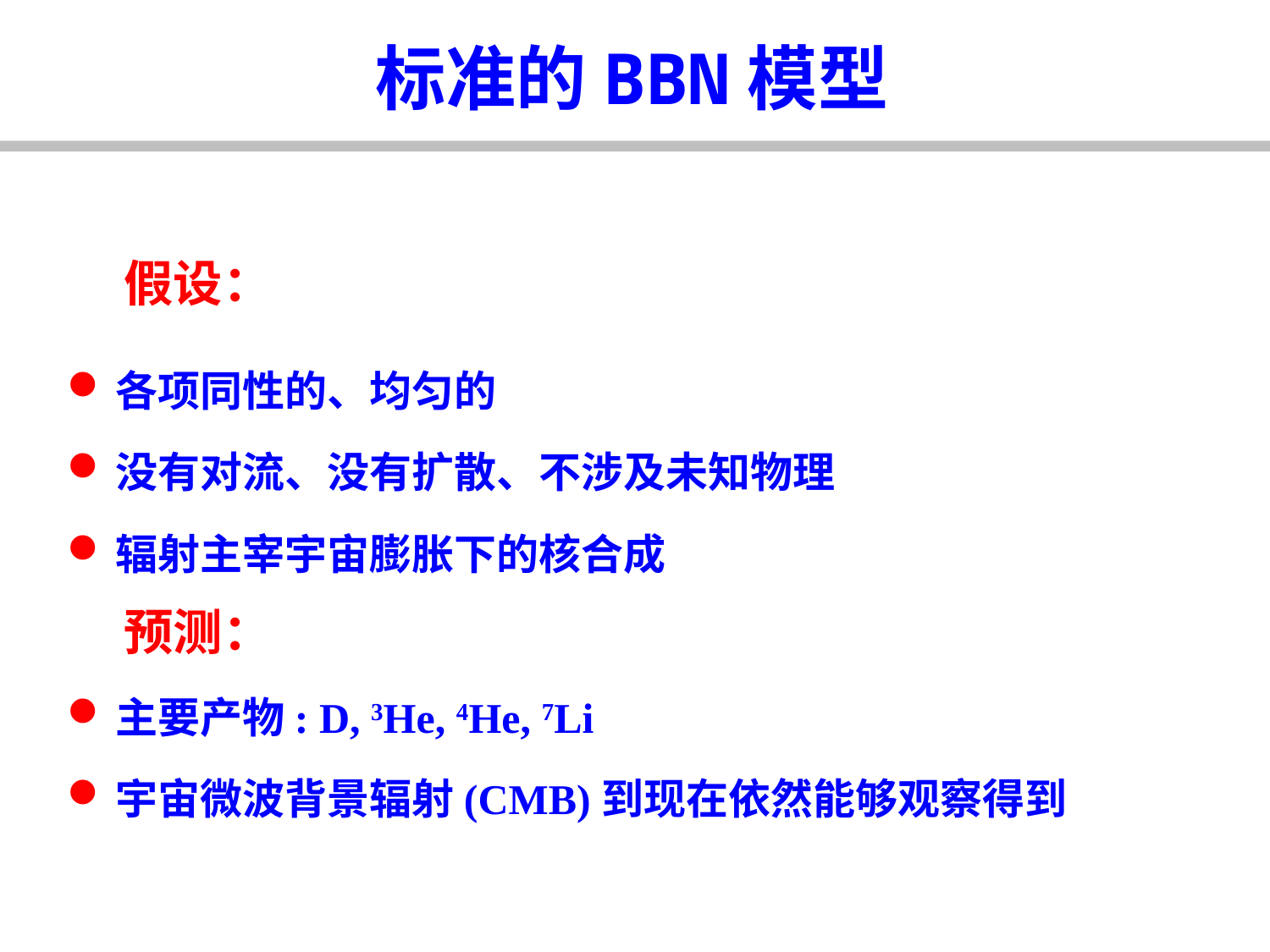

标准的BBN模型

    假设：

各项同性的、均匀的
没有对流、没有扩散、不涉及未知物理
辐射主宰宇宙膨胀下的核合成
    预测：
主要产物: D, 3He, 4He, 7Li
宇宙微波背景辐射(CMB)到现在依然能够观察得到